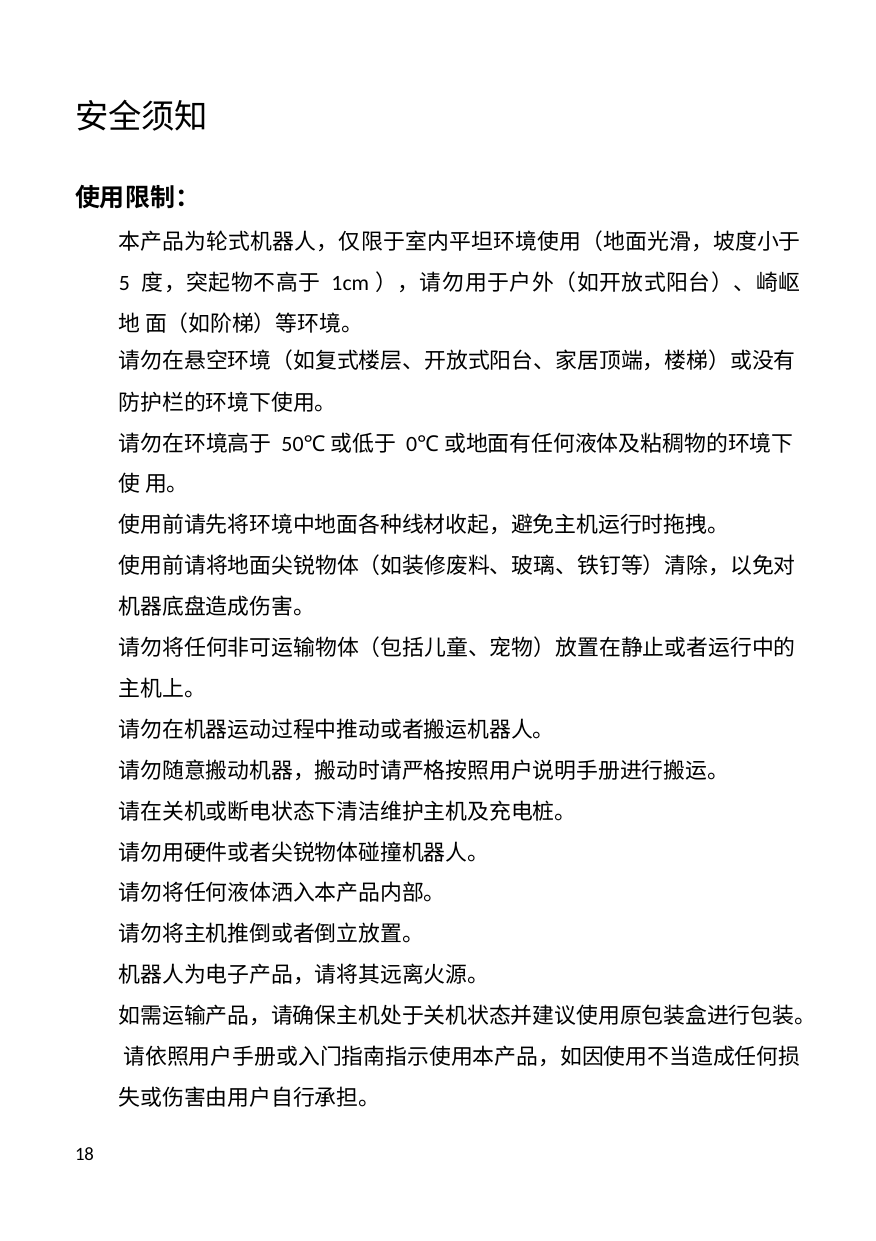

安全须知
使用限制：
本产品为轮式机器人，仅限于室内平坦环境使用（地面光滑，坡度小于 5 度，突起物不高于 1cm），请勿用于户外（如开放式阳台）、崎岖地 面（如阶梯）等环境。
请勿在悬空环境（如复式楼层、开放式阳台、家居顶端，楼梯）或没有
防护栏的环境下使用。
请勿在环境高于 50℃或低于 0℃或地面有任何液体及粘稠物的环境下使 用。
使用前请先将环境中地面各种线材收起，避免主机运行时拖拽。
使用前请将地面尖锐物体（如装修废料、玻璃、铁钉等）清除，以免对 机器底盘造成伤害。
请勿将任何非可运输物体（包括儿童、宠物）放置在静止或者运行中的 主机上。
请勿在机器运动过程中推动或者搬运机器人。
请勿随意搬动机器，搬动时请严格按照用户说明手册进行搬运。 请在关机或断电状态下清洁维护主机及充电桩。
请勿用硬件或者尖锐物体碰撞机器人。 请勿将任何液体洒入本产品内部。
请勿将主机推倒或者倒立放置。
机器人为电子产品，请将其远离火源。
如需运输产品，请确保主机处于关机状态并建议使用原包装盒进行包装。 请依照用户手册或入门指南指示使用本产品，如因使用不当造成任何损 失或伤害由用户自行承担。

18